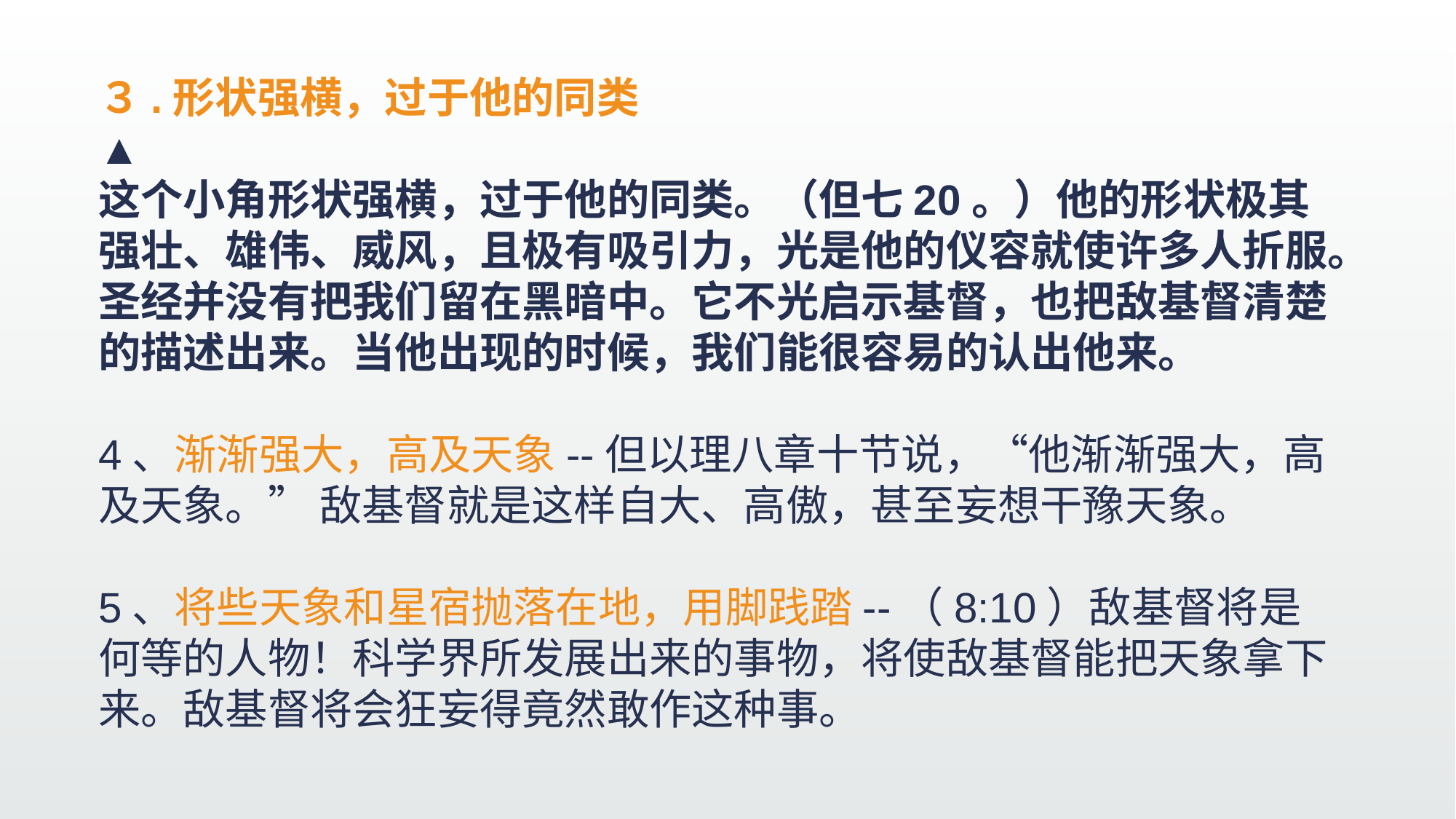

３.形状强横，过于他的同类
▲
这个小角形状强横，过于他的同类。（但七20。）他的形状极其强壮、雄伟、威风，且极有吸引力，光是他的仪容就使许多人折服。圣经并没有把我们留在黑暗中。它不光启示基督，也把敌基督清楚的描述出来。当他出现的时候，我们能很容易的认出他来。

4、渐渐强大，高及天象--但以理八章十节说，“他渐渐强大，高及天象。” 敌基督就是这样自大、高傲，甚至妄想干豫天象。

5、将些天象和星宿抛落在地，用脚践踏--（8:10）敌基督将是何等的人物！科学界所发展出来的事物，将使敌基督能把天象拿下来。敌基督将会狂妄得竟然敢作这种事。